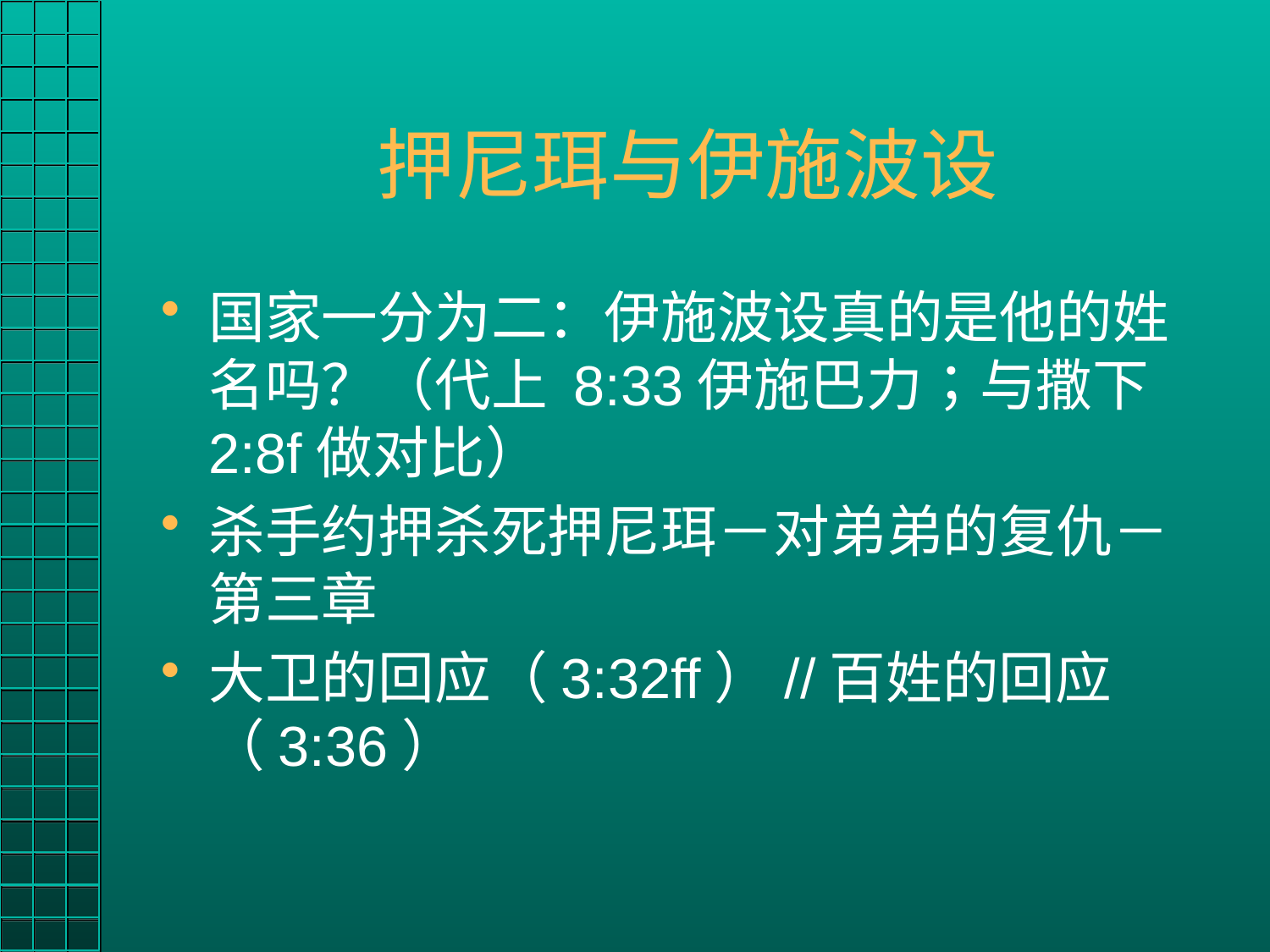

# 押尼珥与伊施波设
国家一分为二：伊施波设真的是他的姓名吗？（代上 8:33伊施巴力；与撒下 2:8f做对比）
杀手约押杀死押尼珥－对弟弟的复仇－第三章
大卫的回应（3:32ff）//百姓的回应（3:36）